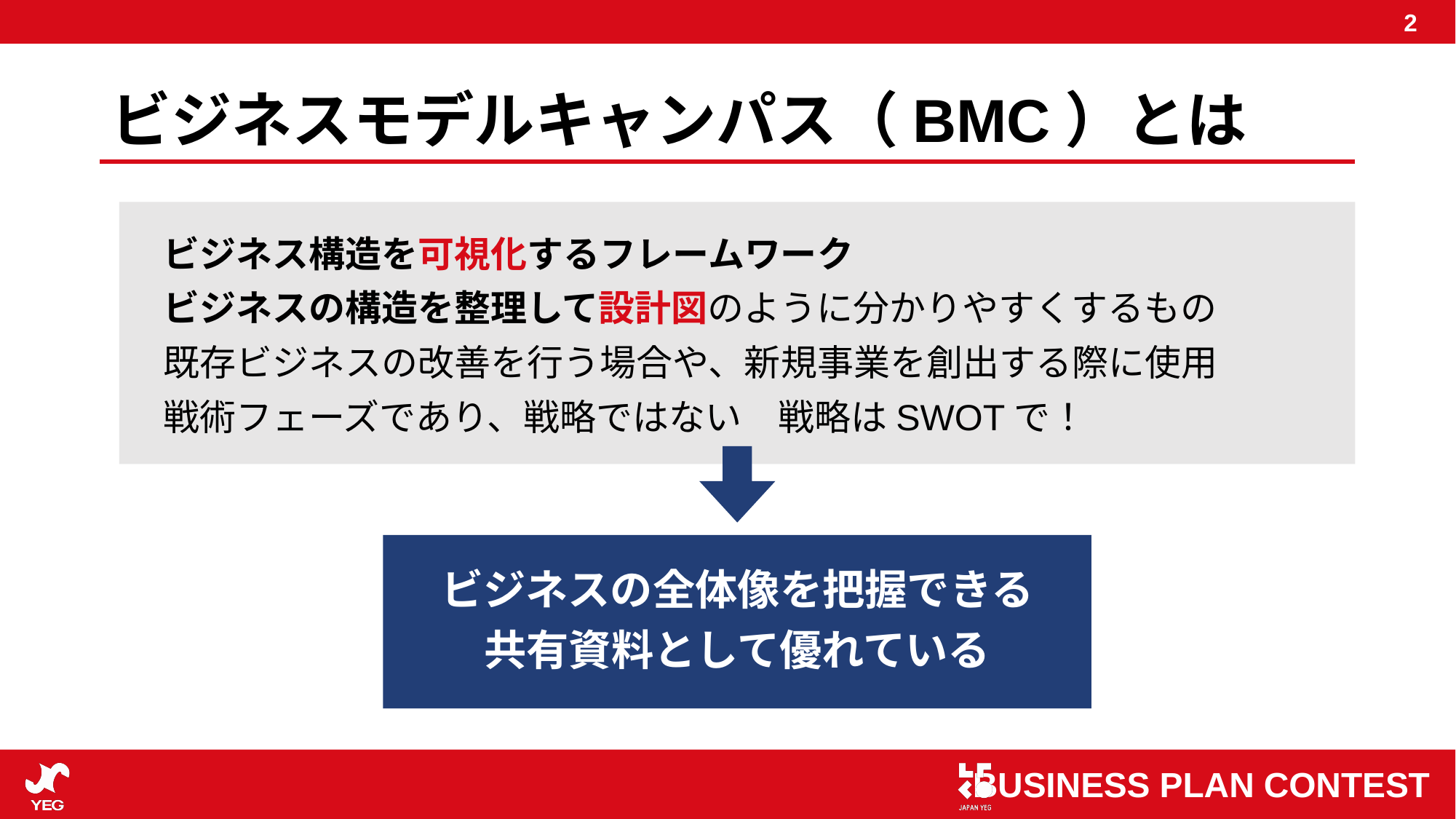

2
# ビジネスモデルキャンパス（BMC）とは

ビジネス構造を可視化するフレームワーク
ビジネスの構造を整理して設計図のように分かりやすくするもの
既存ビジネスの改善を行う場合や、新規事業を創出する際に使用
戦術フェーズであり、戦略ではない　戦略はSWOTで！

ビジネスの全体像を把握できる
共有資料として優れている